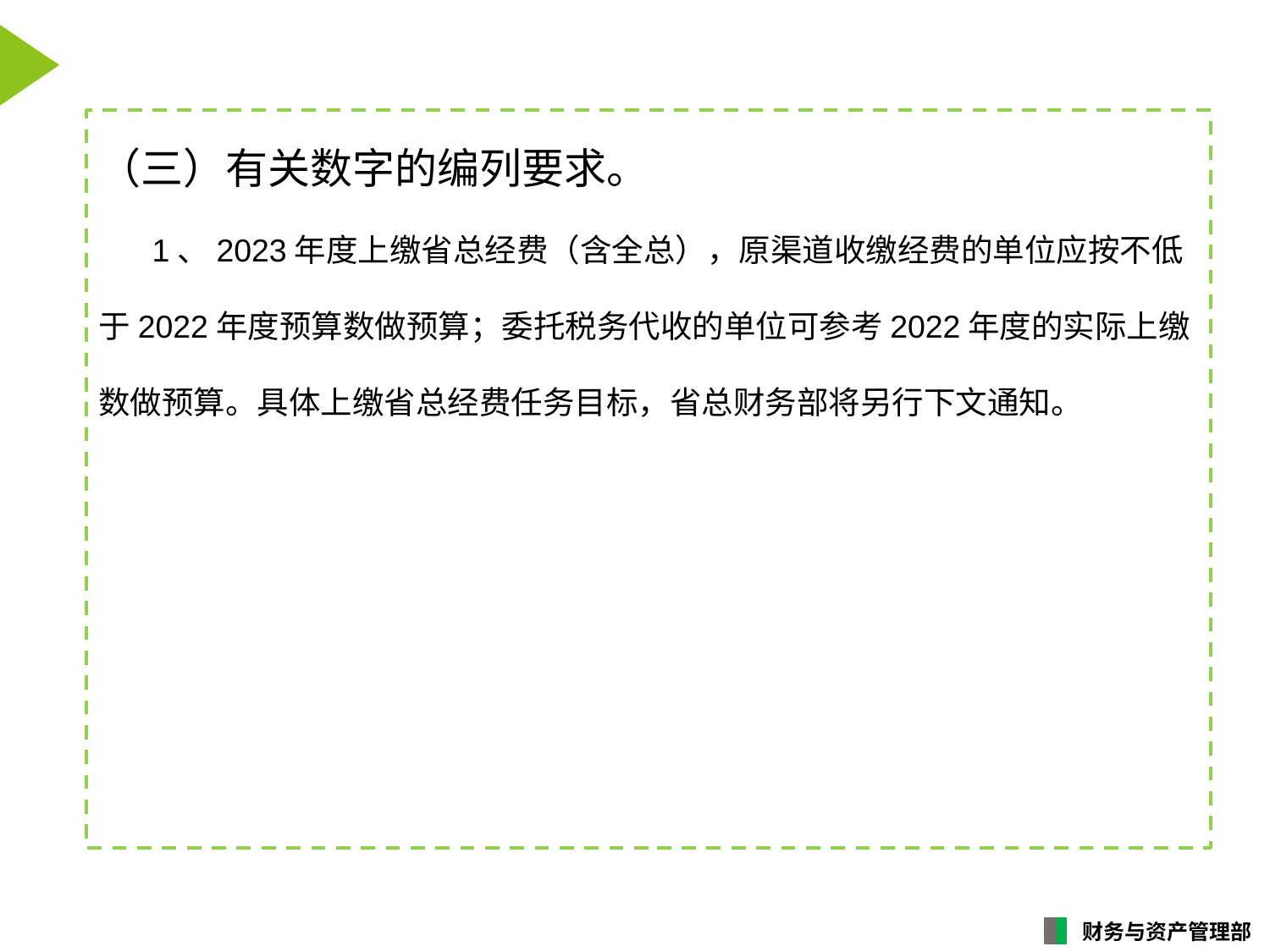

（三）有关数字的编列要求。
      1、2023年度上缴省总经费（含全总），原渠道收缴经费的单位应按不低于2022年度预算数做预算；委托税务代收的单位可参考2022年度的实际上缴数做预算。具体上缴省总经费任务目标，省总财务部将另行下文通知。